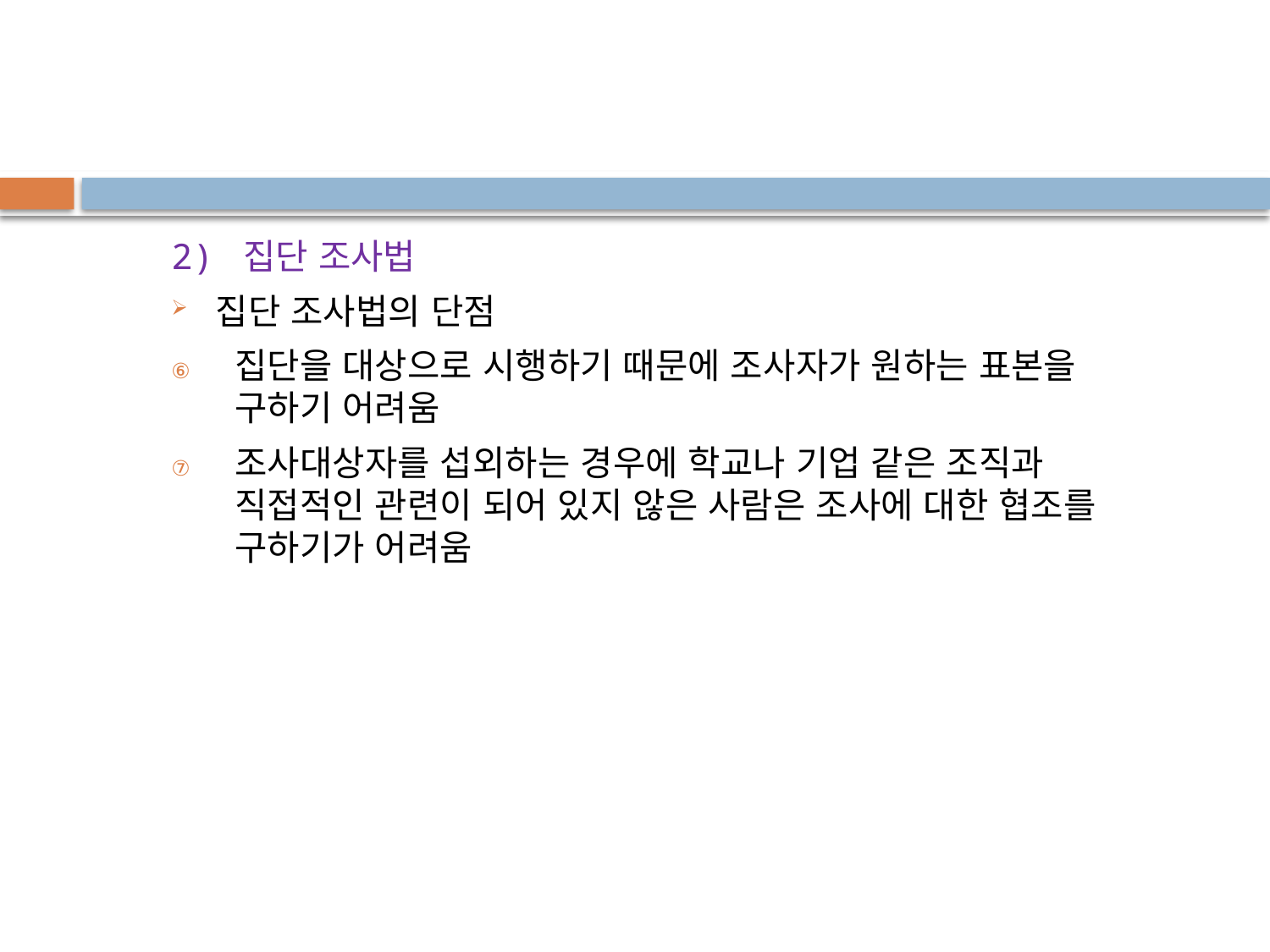

2) 집단 조사법
집단 조사법의 단점
집단을 대상으로 시행하기 때문에 조사자가 원하는 표본을 구하기 어려움
조사대상자를 섭외하는 경우에 학교나 기업 같은 조직과 직접적인 관련이 되어 있지 않은 사람은 조사에 대한 협조를 구하기가 어려움